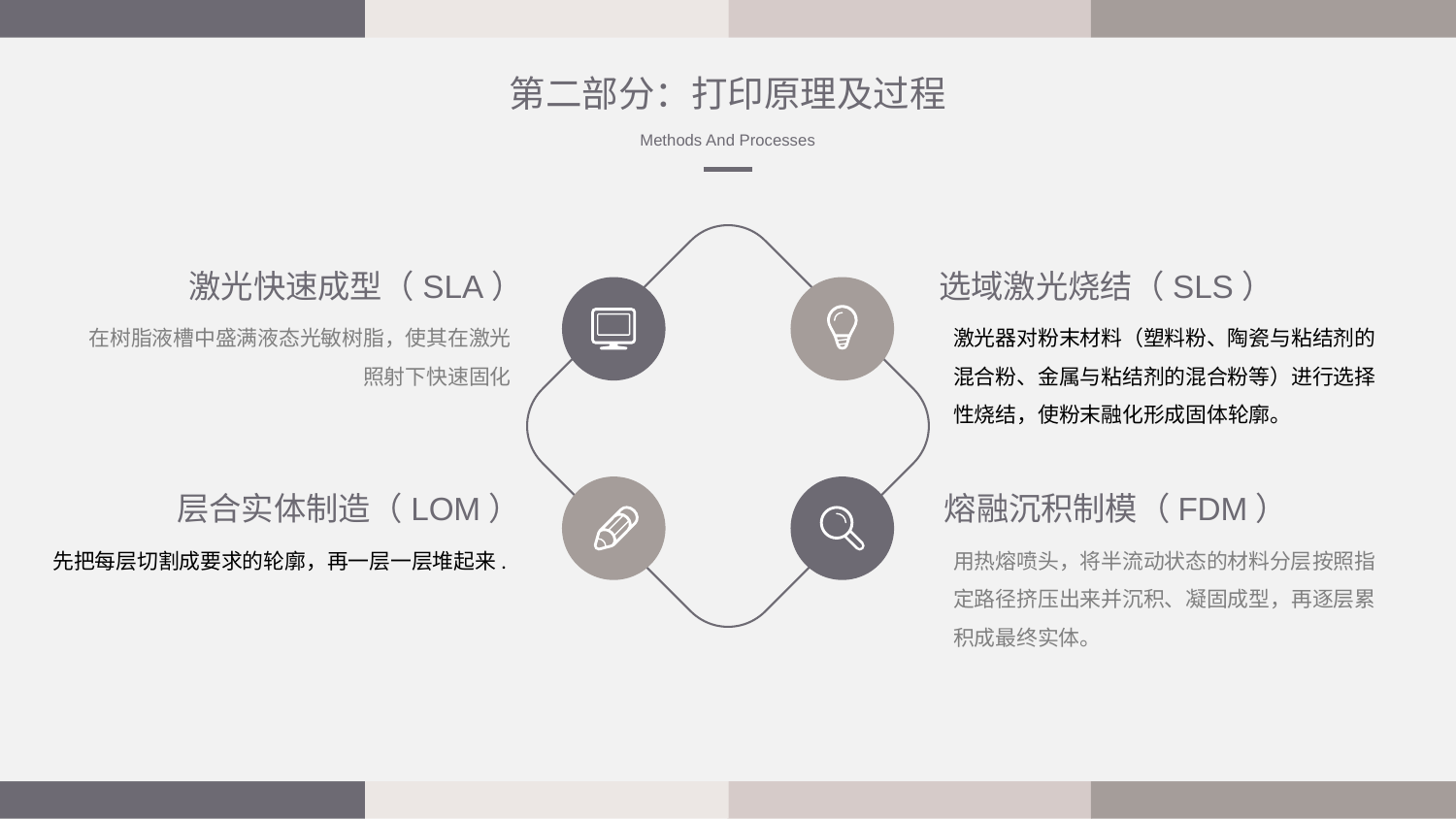

第二部分：打印原理及过程
Methods And Processes
激光快速成型（SLA）
选域激光烧结（SLS）

 在树脂液槽中盛满液态光敏树脂，使其在激光照射下快速固化

激光器对粉末材料（塑料粉、陶瓷与粘结剂的混合粉、金属与粘结剂的混合粉等）进行选择性烧结，使粉末融化形成固体轮廓。

层合实体制造（LOM）
熔融沉积制模（FDM）

先把每层切割成要求的轮廓，再一层一层堆起来.
用热熔喷头，将半流动状态的材料分层按照指定路径挤压出来并沉积、凝固成型，再逐层累积成最终实体。